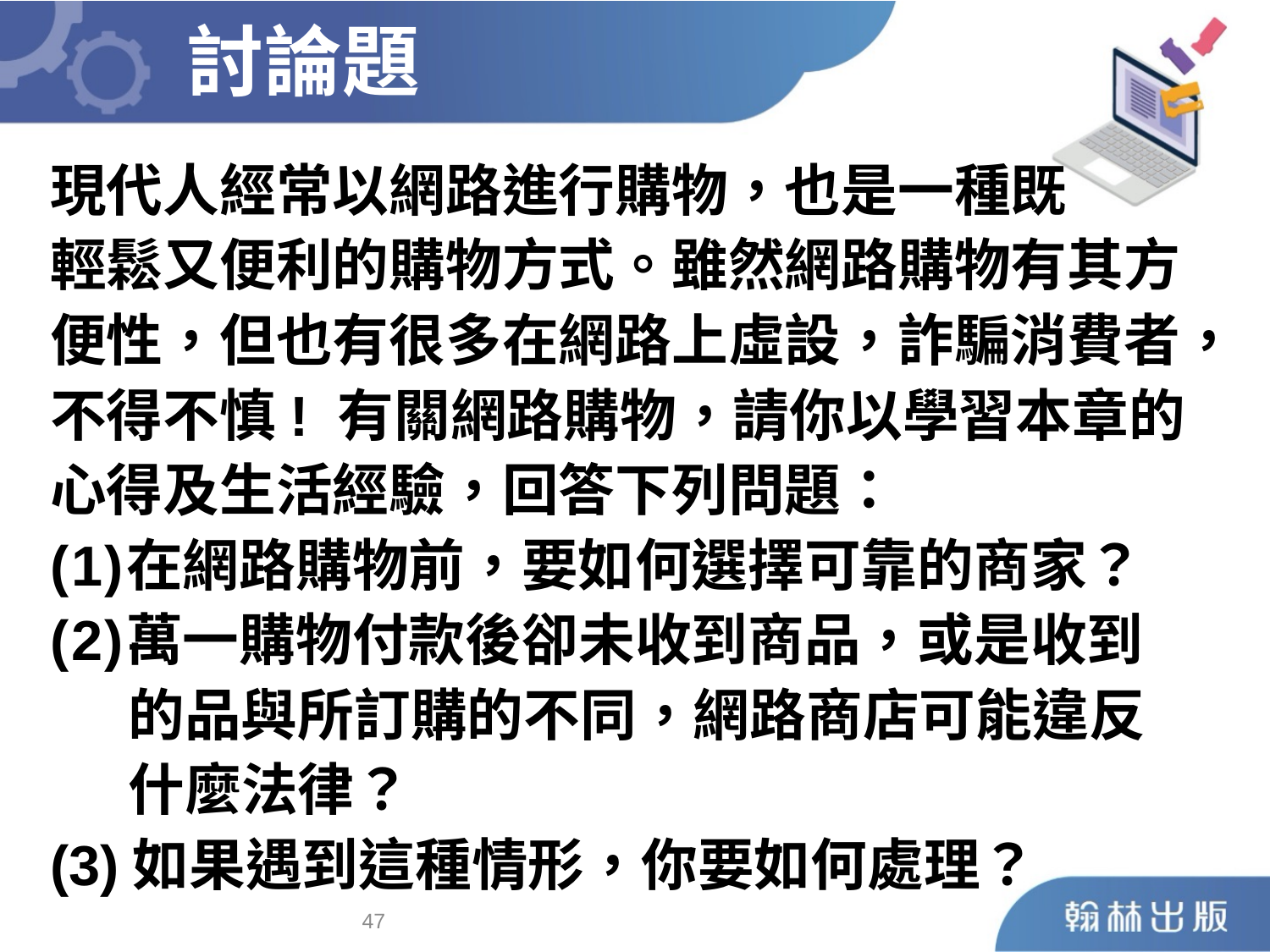

討論題
現代人經常以網路進行購物，也是一種既
輕鬆又便利的購物方式。雖然網路購物有其方
便性，但也有很多在網路上虛設，詐騙消費者，
不得不慎! 有關網路購物，請你以學習本章的
心得及生活經驗，回答下列問題：
在網路購物前，要如何選擇可靠的商家？
萬一購物付款後卻未收到商品，或是收到
     的品與所訂購的不同，網路商店可能違反
     什麼法律？
(3)如果遇到這種情形，你要如何處理？

47